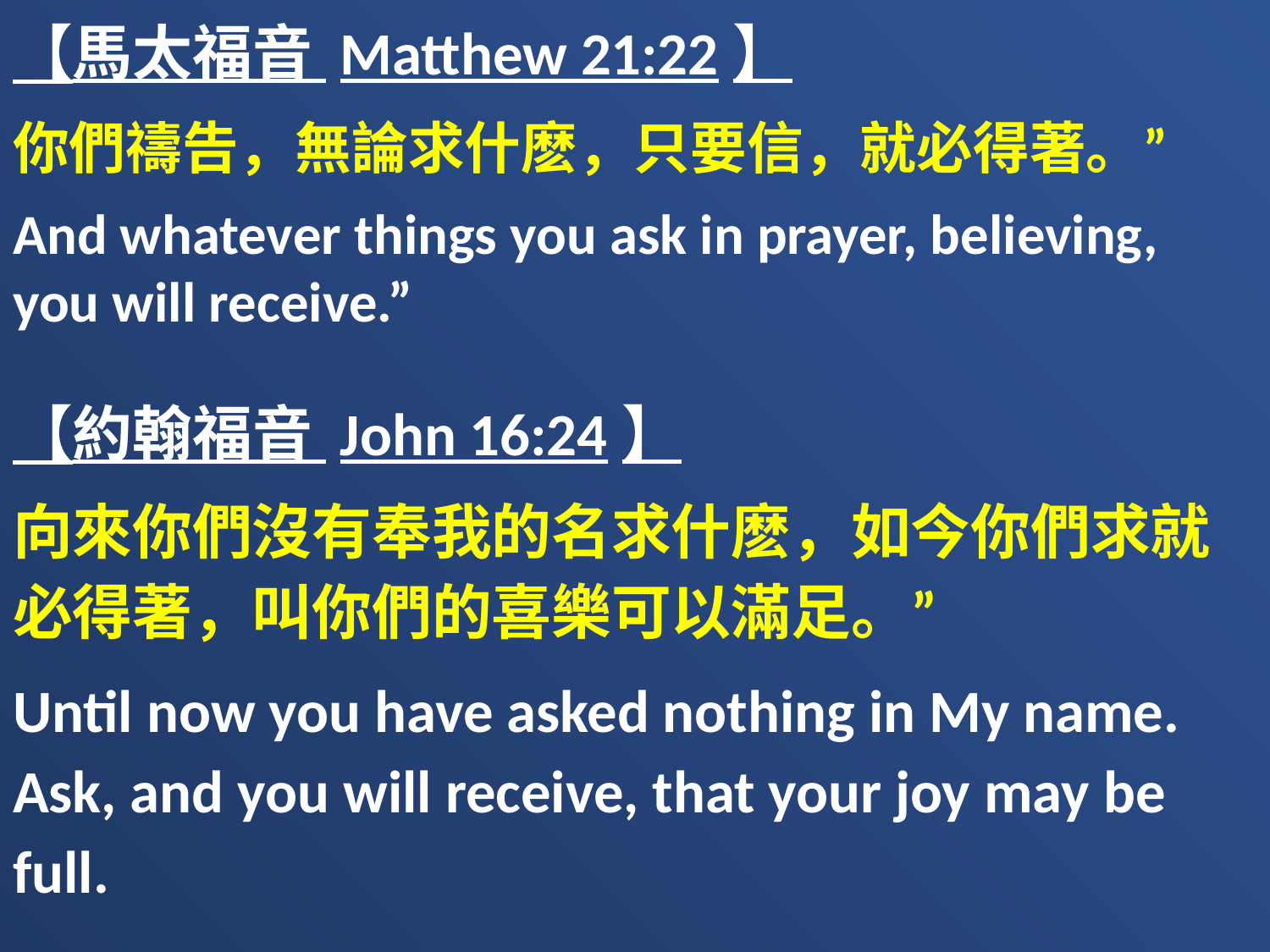

【馬太福音 Matthew 21:22】
你們禱告，無論求什麽，只要信，就必得著。”
And whatever things you ask in prayer, believing, you will receive.”

【約翰福音 John 16:24】
向來你們沒有奉我的名求什麽，如今你們求就必得著，叫你們的喜樂可以滿足。”
Until now you have asked nothing in My name. Ask, and you will receive, that your joy may be full.